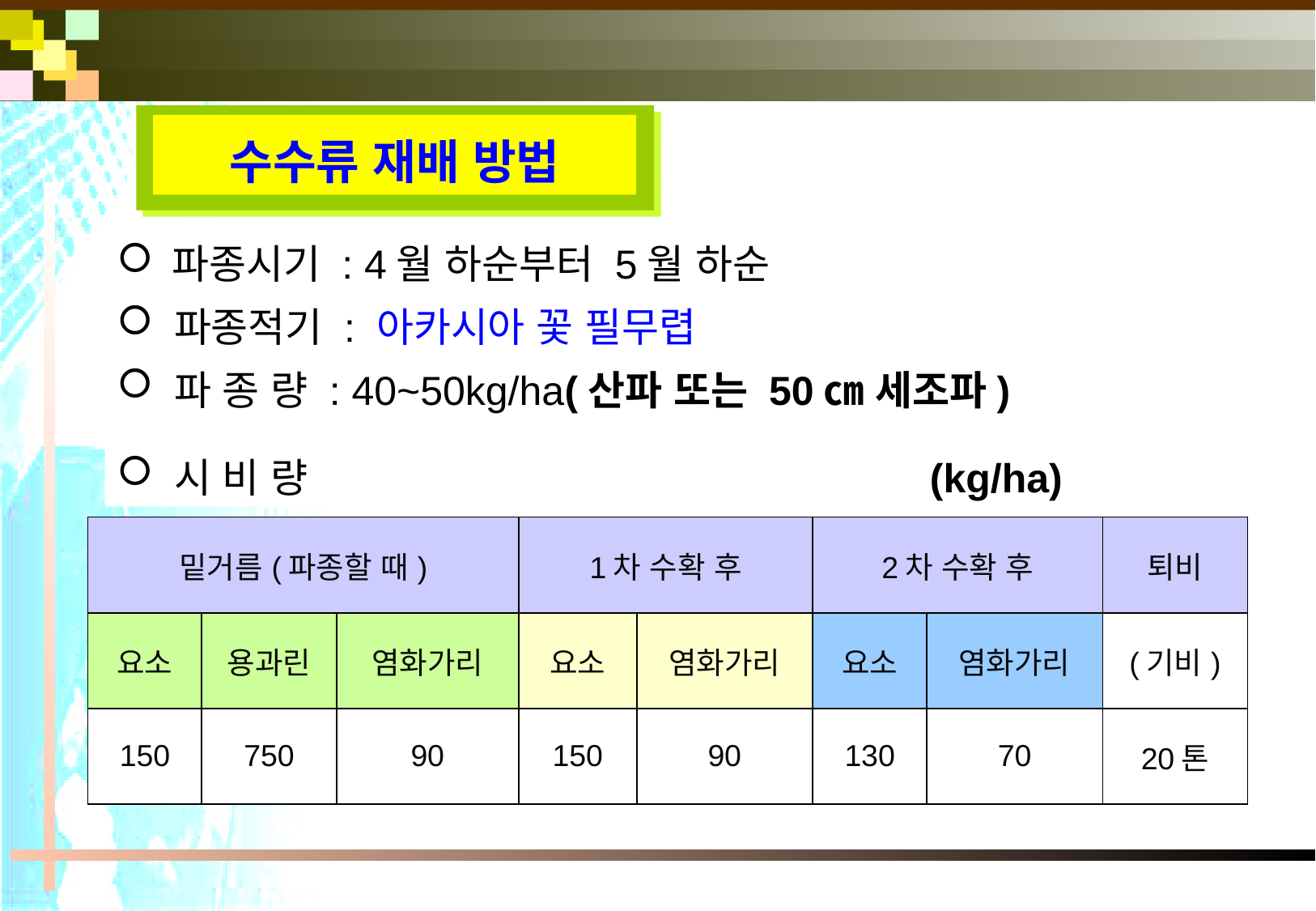

수수류 재배 방법

 파종시기 : 4월 하순부터 5월 하순
 파종적기 : 아카시아 꽃 필무렵
 파 종 량 : 40~50kg/ha(산파 또는 50㎝ 세조파)

 시 비 량                                                      (kg/ha)

| 밑거름(파종할 때) |  |  | 1차 수확 후 |  | 2차 수확 후 |  | 퇴비 |
| --- | --- | --- | --- | --- | --- | --- | --- |
| 요소 | 용과린 | 염화가리 | 요소 | 염화가리 | 요소 | 염화가리 | (기비) |
| 150 | 750 | 90 | 150 | 90 | 130 | 70 | 20톤 |